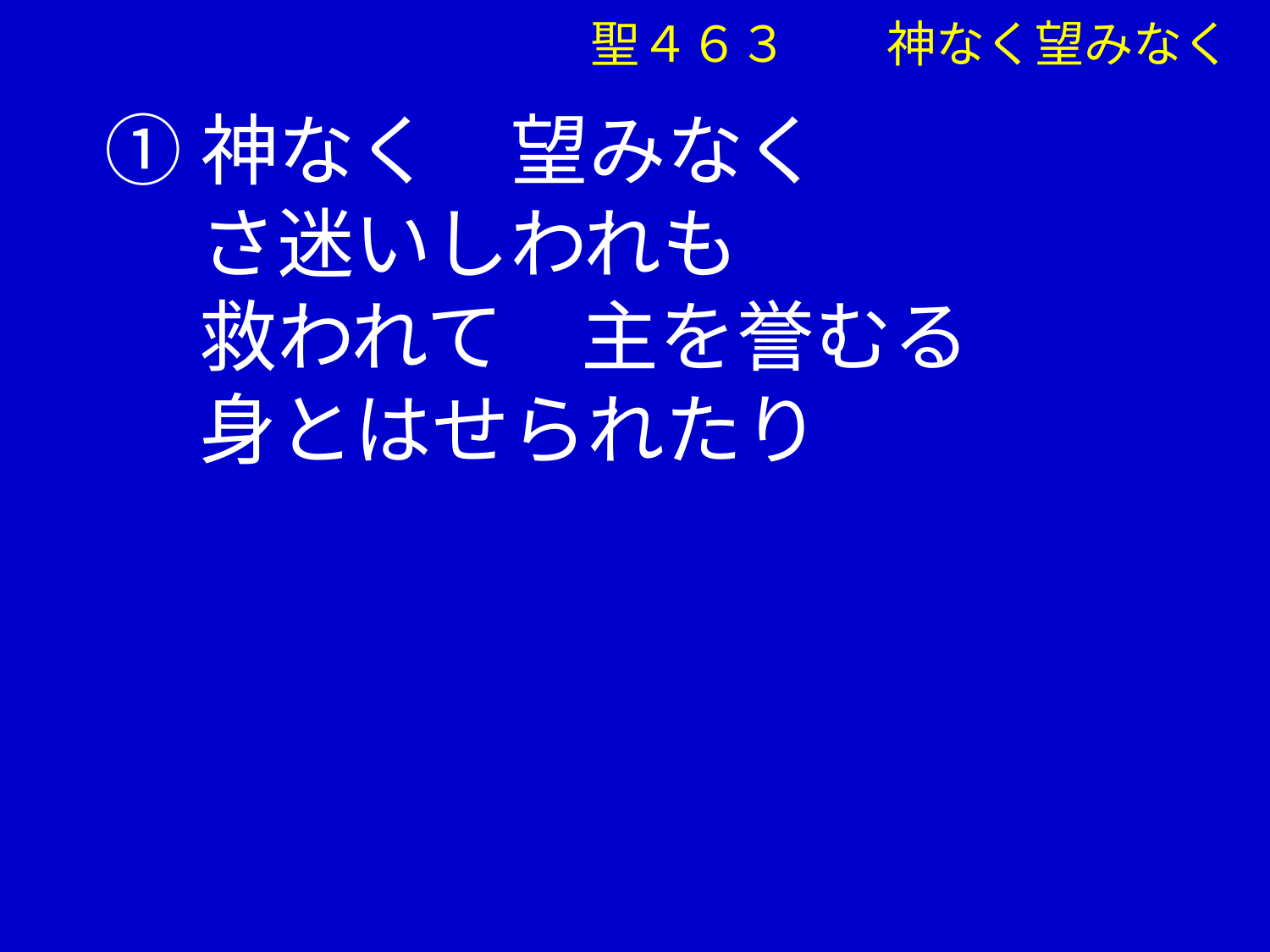

①神なく　望みなく
　 さ迷いしわれも
　 救われて　主を誉むる
　 身とはせられたり
聖４６３　　神なく望みなく